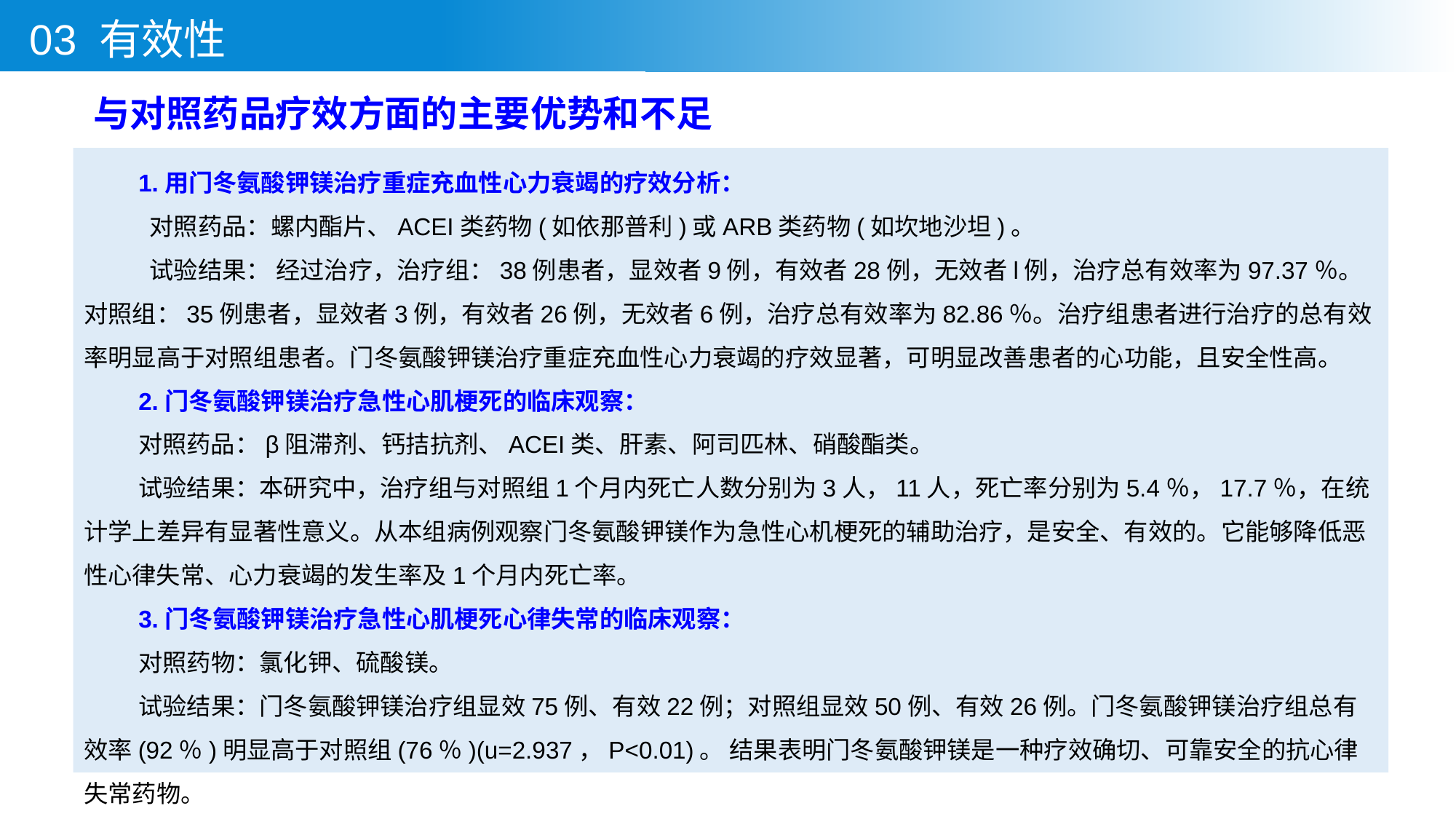

03 有效性
与对照药品疗效方面的主要优势和不足

1.用门冬氨酸钾镁治疗重症充血性心力衰竭的疗效分析：
 对照药品：螺内酯片、ACEI类药物(如依那普利)或ARB类药物(如坎地沙坦)。
 试验结果： 经过治疗，治疗组：38例患者，显效者9例，有效者28例，无效者l例，治疗总有效率为97.37％。对照组：35例患者，显效者3例，有效者26例，无效者6例，治疗总有效率为82.86％。治疗组患者进行治疗的总有效率明显高于对照组患者。门冬氨酸钾镁治疗重症充血性心力衰竭的疗效显著，可明显改善患者的心功能，且安全性高。
2.门冬氨酸钾镁治疗急性心肌梗死的临床观察：
对照药品：β阻滞剂、钙拮抗剂、ACEI类、肝素、阿司匹林、硝酸酯类。
试验结果：本研究中，治疗组与对照组1个月内死亡人数分别为3人，11人，死亡率分别为5.4％，17.7％，在统计学上差异有显著性意义。从本组病例观察门冬氨酸钾镁作为急性心机梗死的辅助治疗，是安全、有效的。它能够降低恶性心律失常、心力衰竭的发生率及1个月内死亡率。
3.门冬氨酸钾镁治疗急性心肌梗死心律失常的临床观察：
对照药物：氯化钾、硫酸镁。
试验结果：门冬氨酸钾镁治疗组显效75例、有效22例；对照组显效50例、有效26例。门冬氨酸钾镁治疗组总有效率(92％)明显高于对照组(76％)(u=2.937，P<0.01)。 结果表明门冬氨酸钾镁是一种疗效确切、可靠安全的抗心律失常药物。